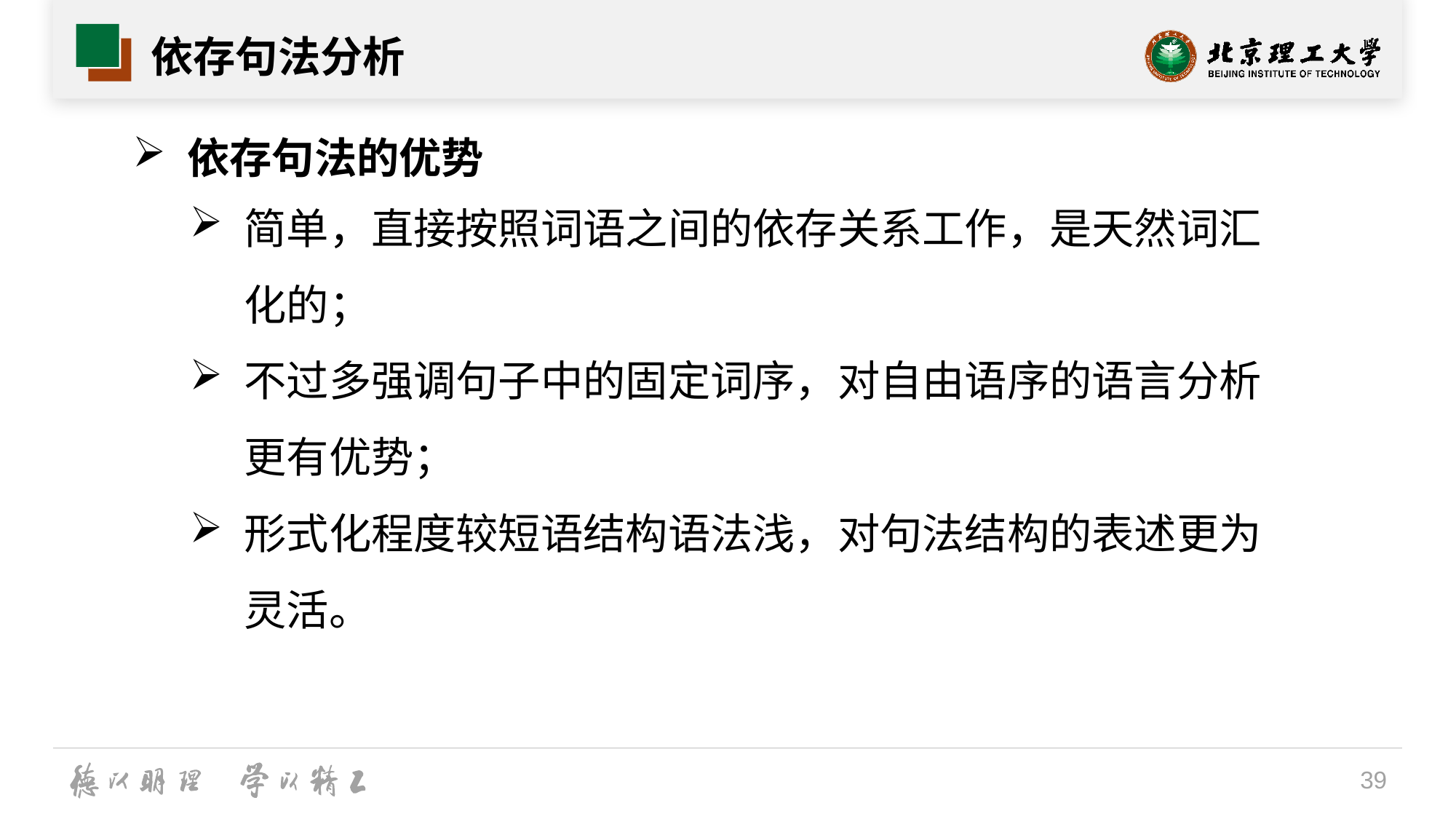

# 依存句法分析
依存句法的优势

简单，直接按照词语之间的依存关系工作，是天然词汇化的；
不过多强调句子中的固定词序，对自由语序的语言分析更有优势；
形式化程度较短语结构语法浅，对句法结构的表述更为灵活。